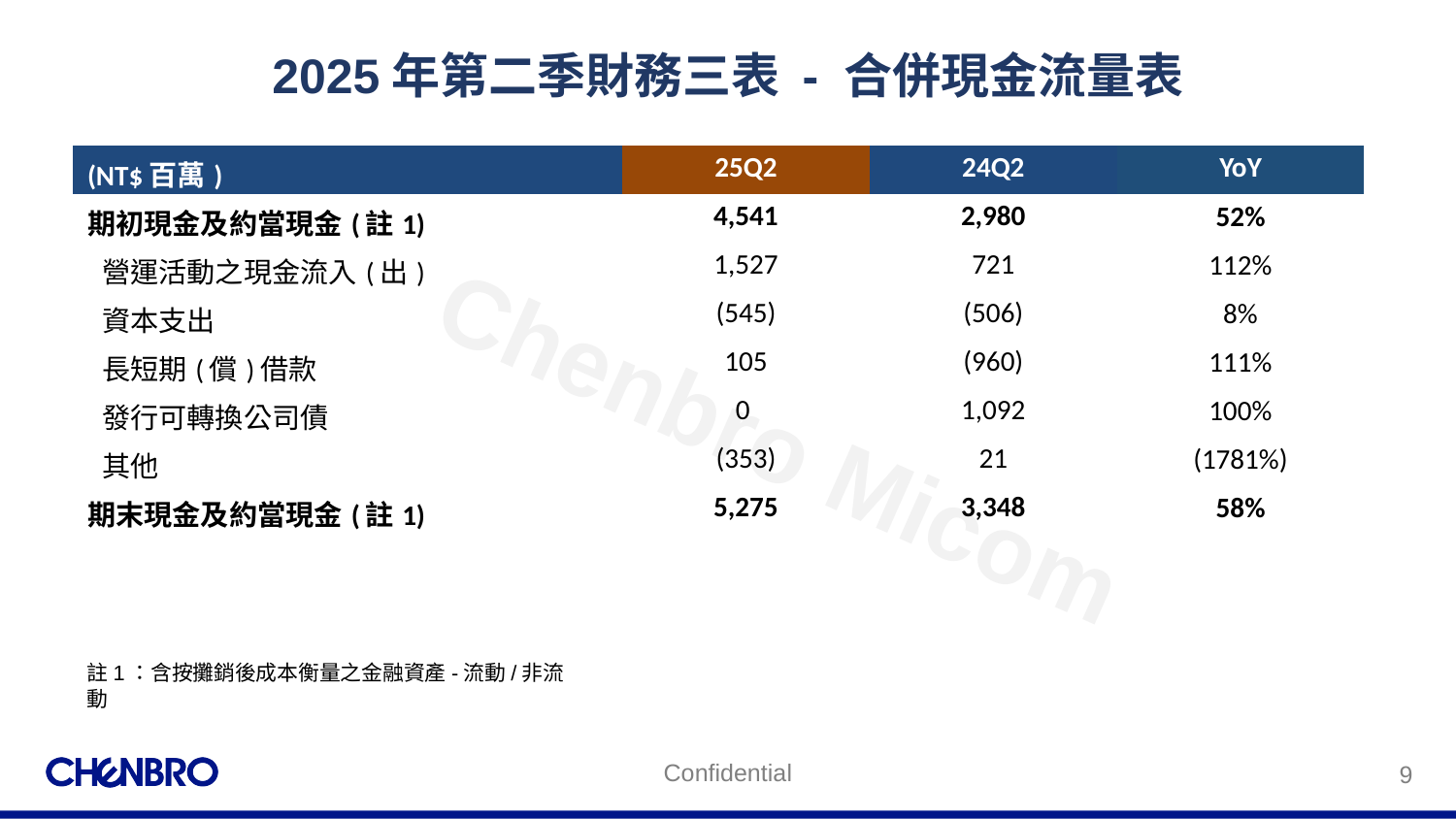

2025年第二季財務三表 - 合併現金流量表
| (NT$百萬) | 25Q2 | 24Q2 | YoY |
| --- | --- | --- | --- |
| 期初現金及約當現金(註1) | 4,541 | 2,980 | 52% |
| 營運活動之現金流入(出) | 1,527 | 721 | 112% |
| 資本支出 | (545) | (506) | 8% |
| 長短期(償)借款 | 105 | (960) | 111% |
| 發行可轉換公司債 | 0 | 1,092 | 100% |
| 其他 | (353) | 21 | (1781%) |
| 期末現金及約當現金(註1) | 5,275 | 3,348 | 58% |
註1：含按攤銷後成本衡量之金融資產-流動/非流動